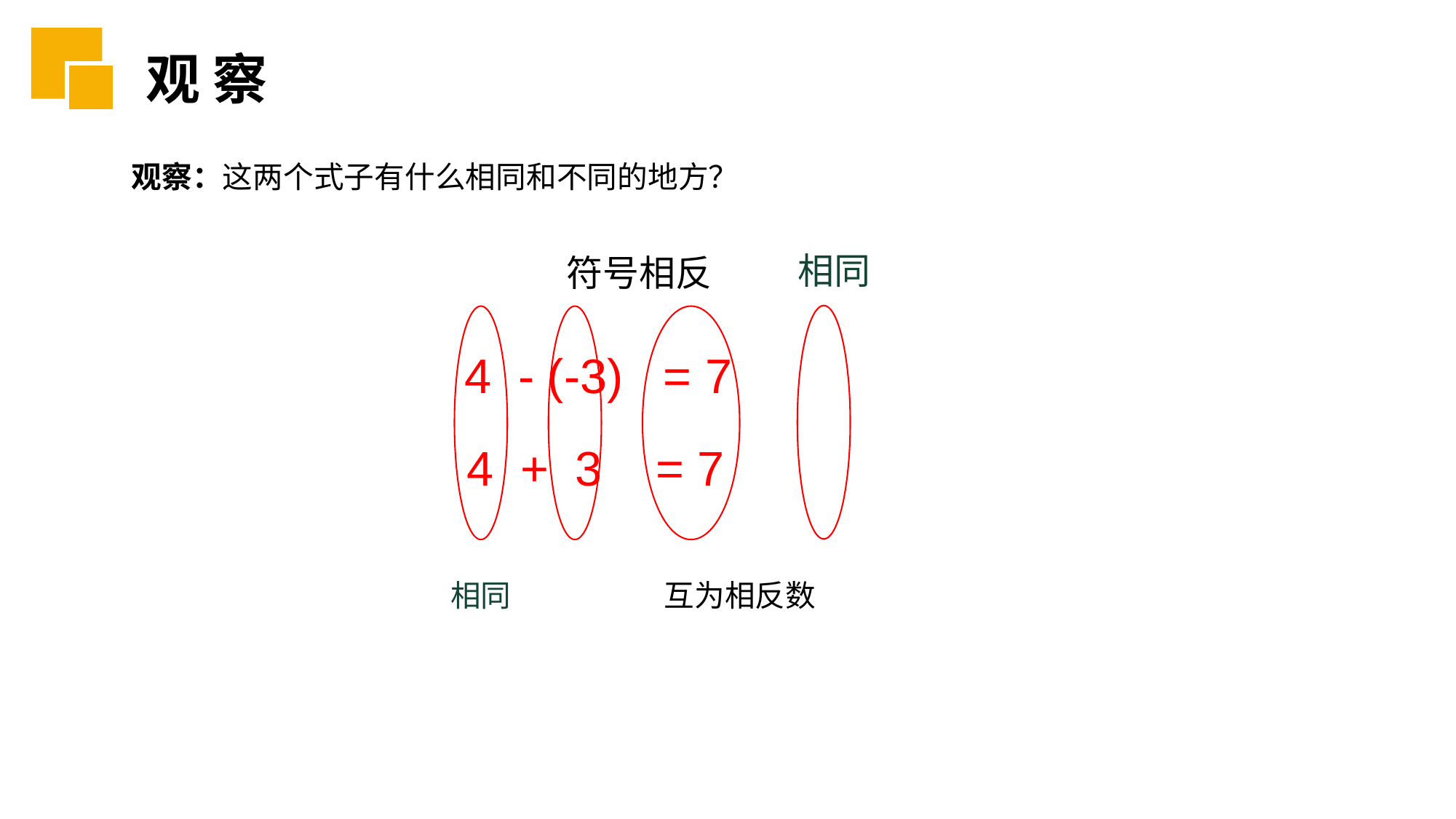

观 察

观察：这两个式子有什么相同和不同的地方？
相同
符号相反

4  - (-3)   = 7
4  +  3    = 7
互为相反数
相同